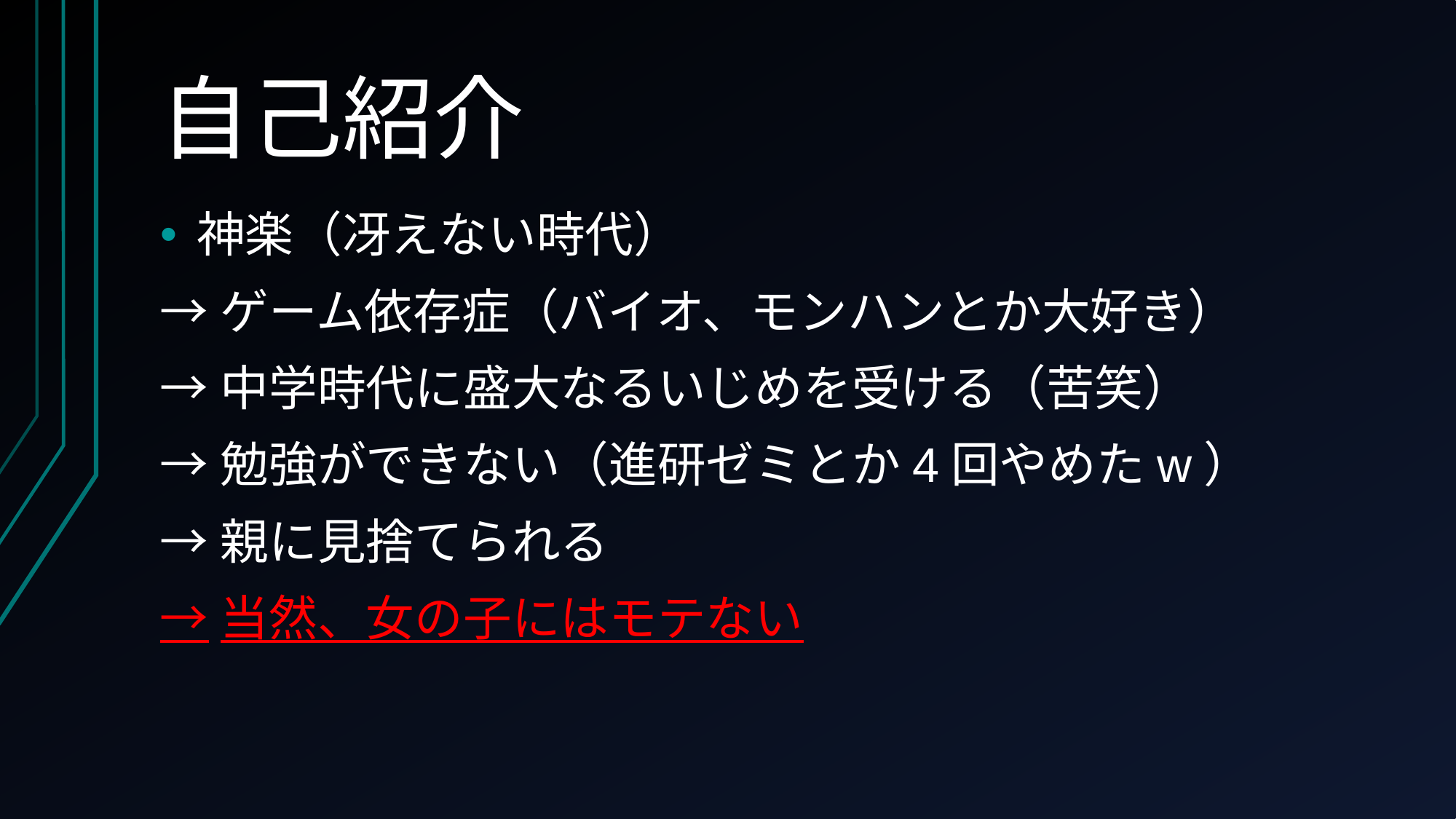

# 自己紹介
神楽（冴えない時代）
→ゲーム依存症（バイオ、モンハンとか大好き）
→中学時代に盛大なるいじめを受ける（苦笑）
→勉強ができない（進研ゼミとか4回やめたw）
→親に見捨てられる
→当然、女の子にはモテない